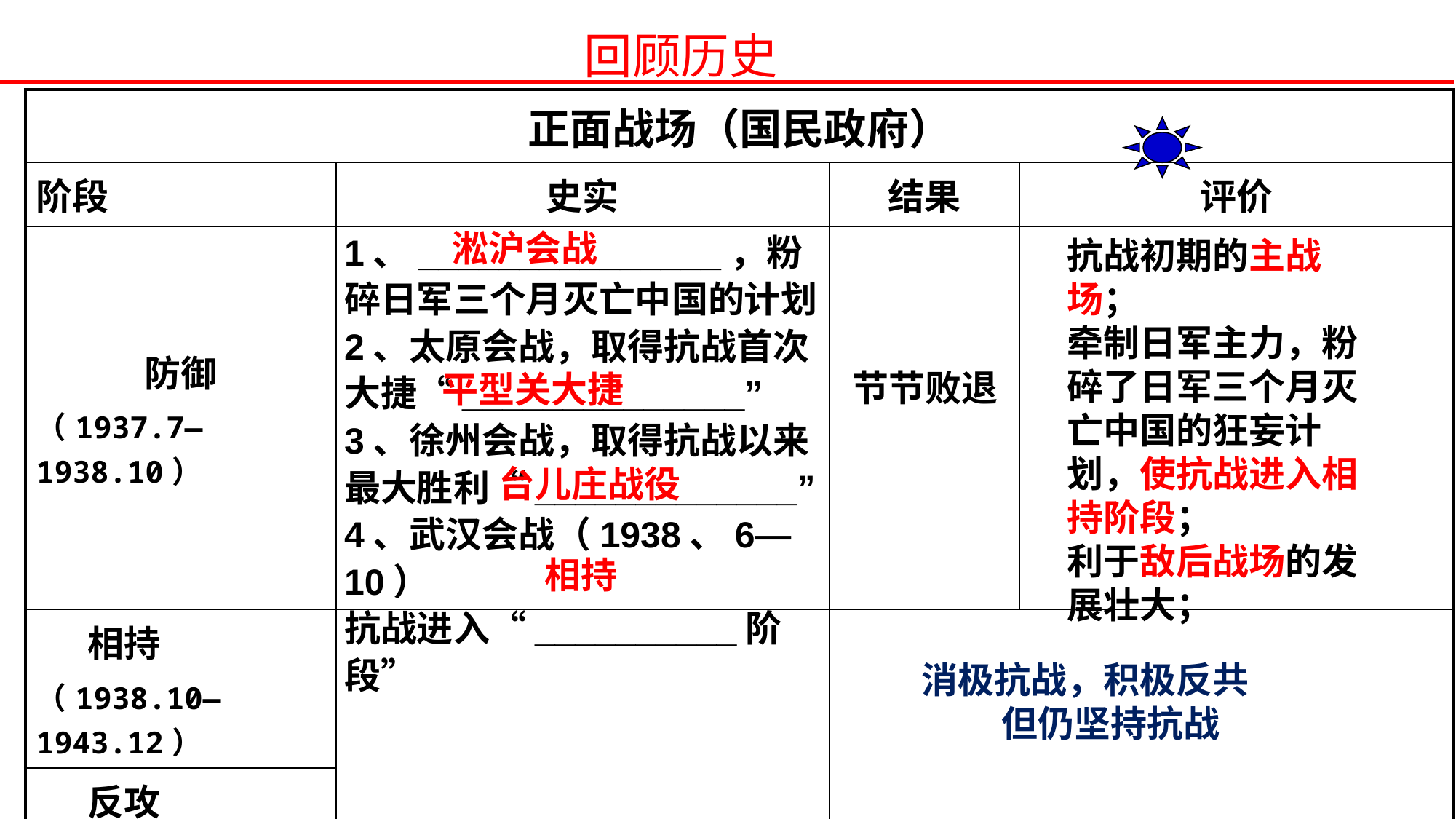

回顾历史
| 正面战场（国民政府） |  |  |  |
| --- | --- | --- | --- |
| 阶段 | 史实 | 结果 | 评价 |
| 防御 （1937.7—1938.10） |  |  |  |
| 相持 （1938.10—1943.12） |  |  |  |
| 反攻 （1944.1—1945.9） |  |  |  |

淞沪会战
1、_______________，粉碎日军三个月灭亡中国的计划
2、太原会战，取得抗战首次大捷“______________”
3、徐州会战，取得抗战以来最大胜利“_____________”
4、武汉会战（1938、6—10）
抗战进入“__________阶段”
抗战初期的主战场；
牵制日军主力，粉碎了日军三个月灭亡中国的狂妄计划，使抗战进入相持阶段；
利于敌后战场的发展壮大；
节节败退
平型关大捷
台儿庄战役
相持
消极抗战，积极反共
     但仍坚持抗战